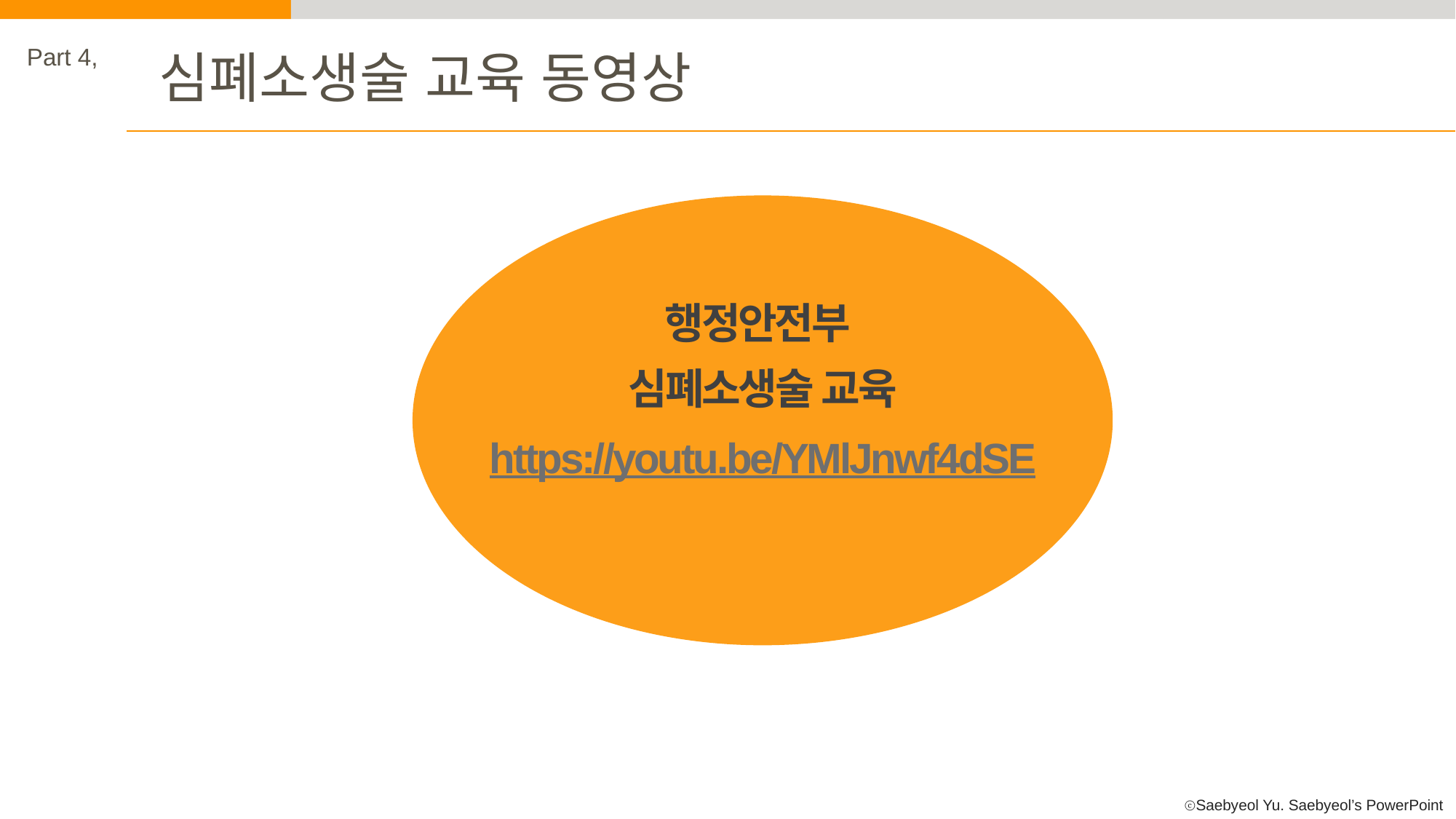

Part 4,
심폐소생술 교육 동영상

행정안전부

심폐소생술 교육

https://youtu.be/YMlJnwf4dSE